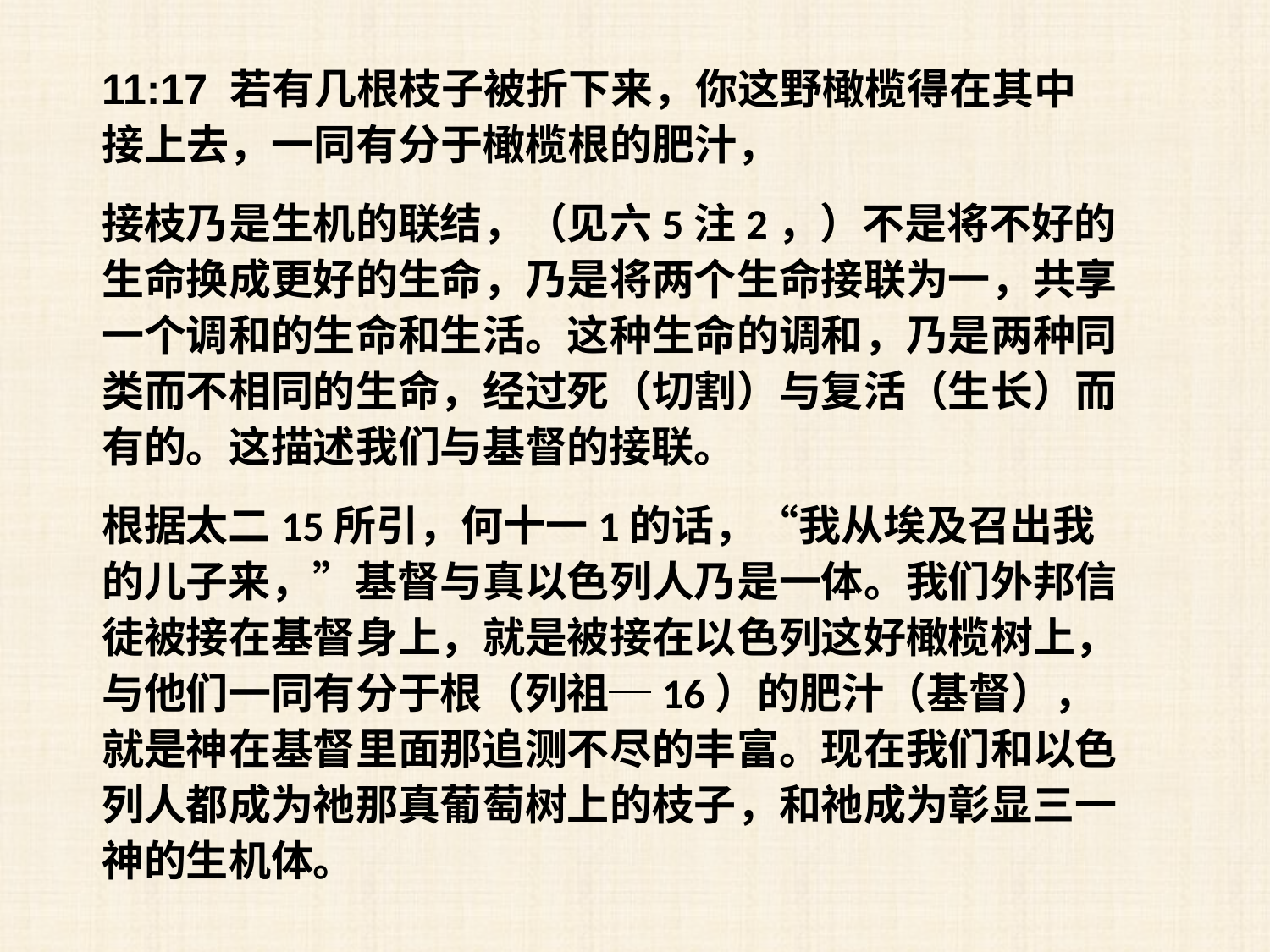

11:17 若有几根枝子被折下来，你这野橄榄得在其中接上去，一同有分于橄榄根的肥汁，
接枝乃是生机的联结，（见六5注2，）不是将不好的生命换成更好的生命，乃是将两个生命接联为一，共享一个调和的生命和生活。这种生命的调和，乃是两种同类而不相同的生命，经过死（切割）与复活（生长）而有的。这描述我们与基督的接联。
根据太二15所引，何十一1的话，“我从埃及召出我的儿子来，”基督与真以色列人乃是一体。我们外邦信徒被接在基督身上，就是被接在以色列这好橄榄树上，与他们一同有分于根（列祖─16）的肥汁（基督），就是神在基督里面那追测不尽的丰富。现在我们和以色列人都成为祂那真葡萄树上的枝子，和祂成为彰显三一神的生机体。